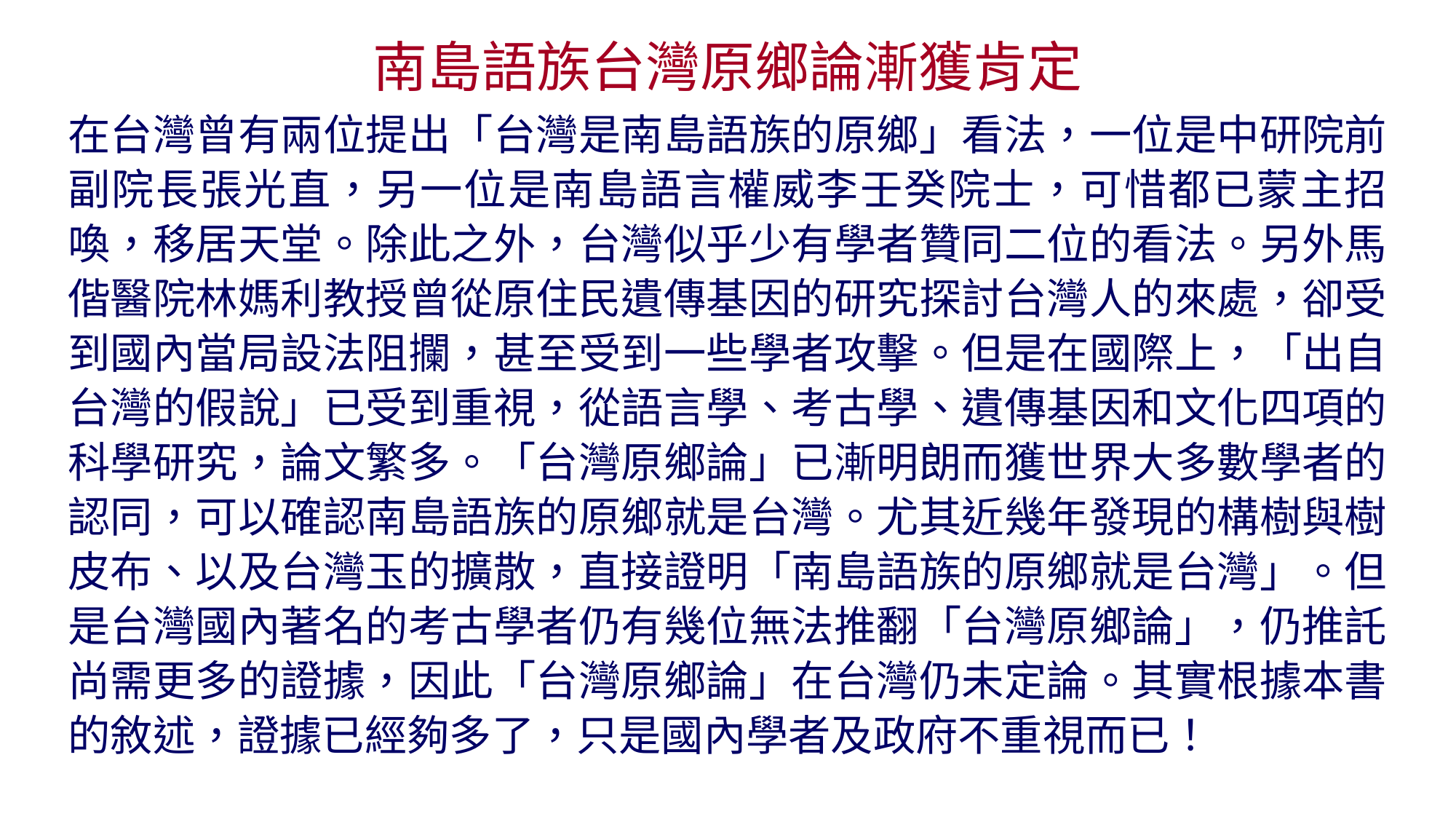

南島語族台灣原鄉論漸獲肯定
在台灣曾有兩位提出「台灣是南島語族的原鄉」看法，一位是中研院前副院長張光直，另一位是南島語言權威李壬癸院士，可惜都已蒙主招喚，移居天堂。除此之外，台灣似乎少有學者贊同二位的看法。另外馬偕醫院林媽利教授曾從原住民遺傳基因的研究探討台灣人的來處，卻受到國內當局設法阻攔，甚至受到一些學者攻擊。但是在國際上，「出自台灣的假說」已受到重視，從語言學、考古學、遺傳基因和文化四項的科學研究，論文繁多。「台灣原鄉論」已漸明朗而獲世界大多數學者的認同，可以確認南島語族的原鄉就是台灣。尤其近幾年發現的構樹與樹皮布、以及台灣玉的擴散，直接證明「南島語族的原鄉就是台灣」。但是台灣國內著名的考古學者仍有幾位無法推翻「台灣原鄉論」，仍推託尚需更多的證據，因此「台灣原鄉論」在台灣仍未定論。其實根據本書的敘述，證據已經夠多了，只是國內學者及政府不重視而已！